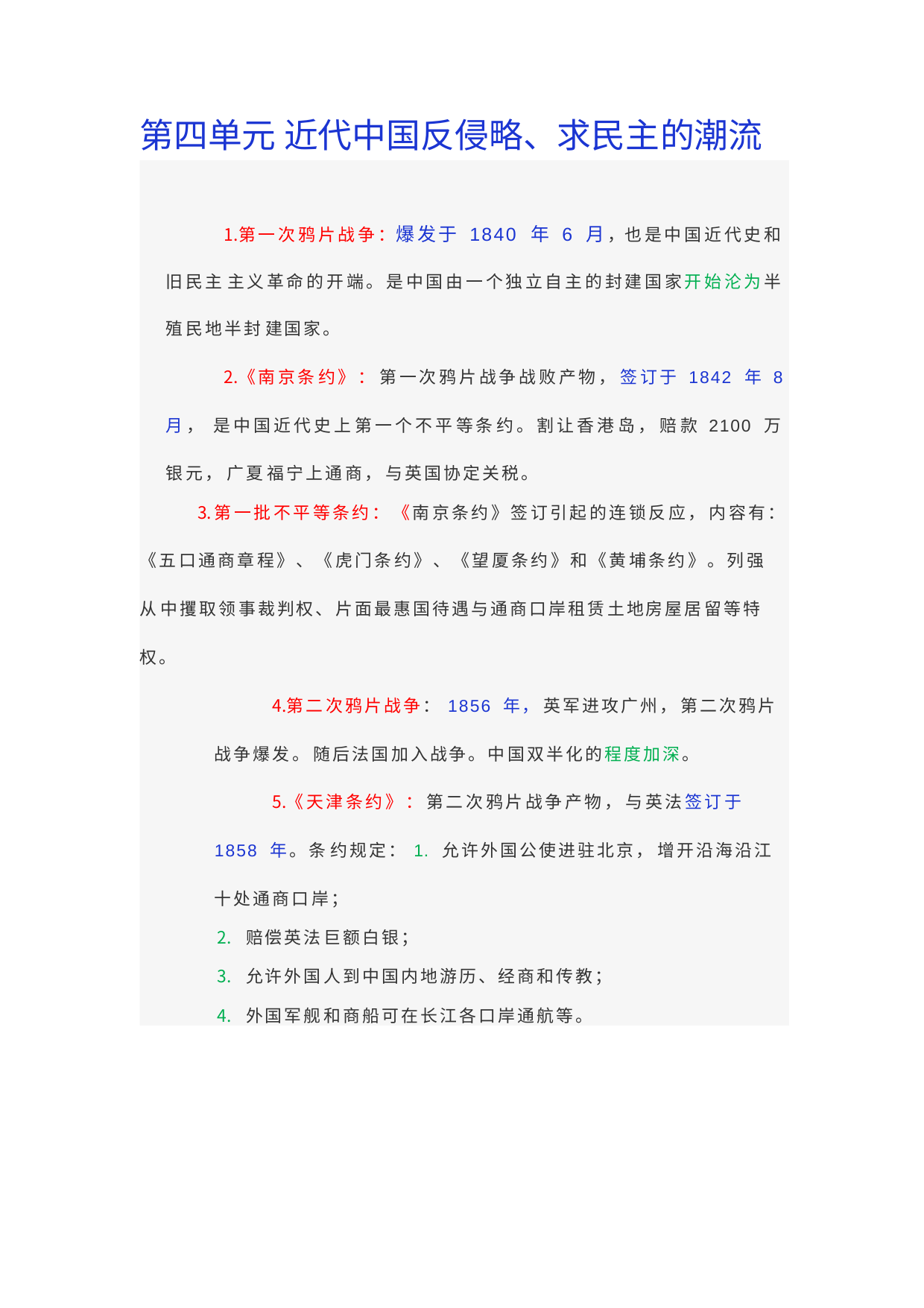

第四单元 近代中国反侵略、求民主的潮流

第一次鸦片战争：爆发于 1840 年 6 月，也是中国近代史和旧民主 主义革命的开端。是中国由一个独立自主的封建国家开始沦为半殖民地半封 建国家。
《南京条约》： 第一次鸦片战争战败产物， 签订于 1842 年 8 月，  是中国近代史上第一个不平等条约。割让香港岛， 赔款 2100 万银元， 广夏 福宁上通商， 与英国协定关税。

第一批不平等条约： 《南京条约》签订引起的连锁反应， 内容有：
《五口通商章程》、《虎门条约》、《望厦条约》和《黄埔条约》。列强从 中攫取领事裁判权、片面最惠国待遇与通商口岸租赁土地房屋居留等特权。
第二次鸦片战争： 1856 年， 英军进攻广州， 第二次鸦片战争爆发。 随后法国加入战争。中国双半化的程度加深。
《天津条约》： 第二次鸦片战争产物， 与英法签订于 1858 年。条 约规定： 1. 允许外国公使进驻北京， 增开沿海沿江十处通商口岸；

赔偿英法巨额白银；

允许外国人到中国内地游历、经商和传教；

外国军舰和商船可在长江各口岸通航等。